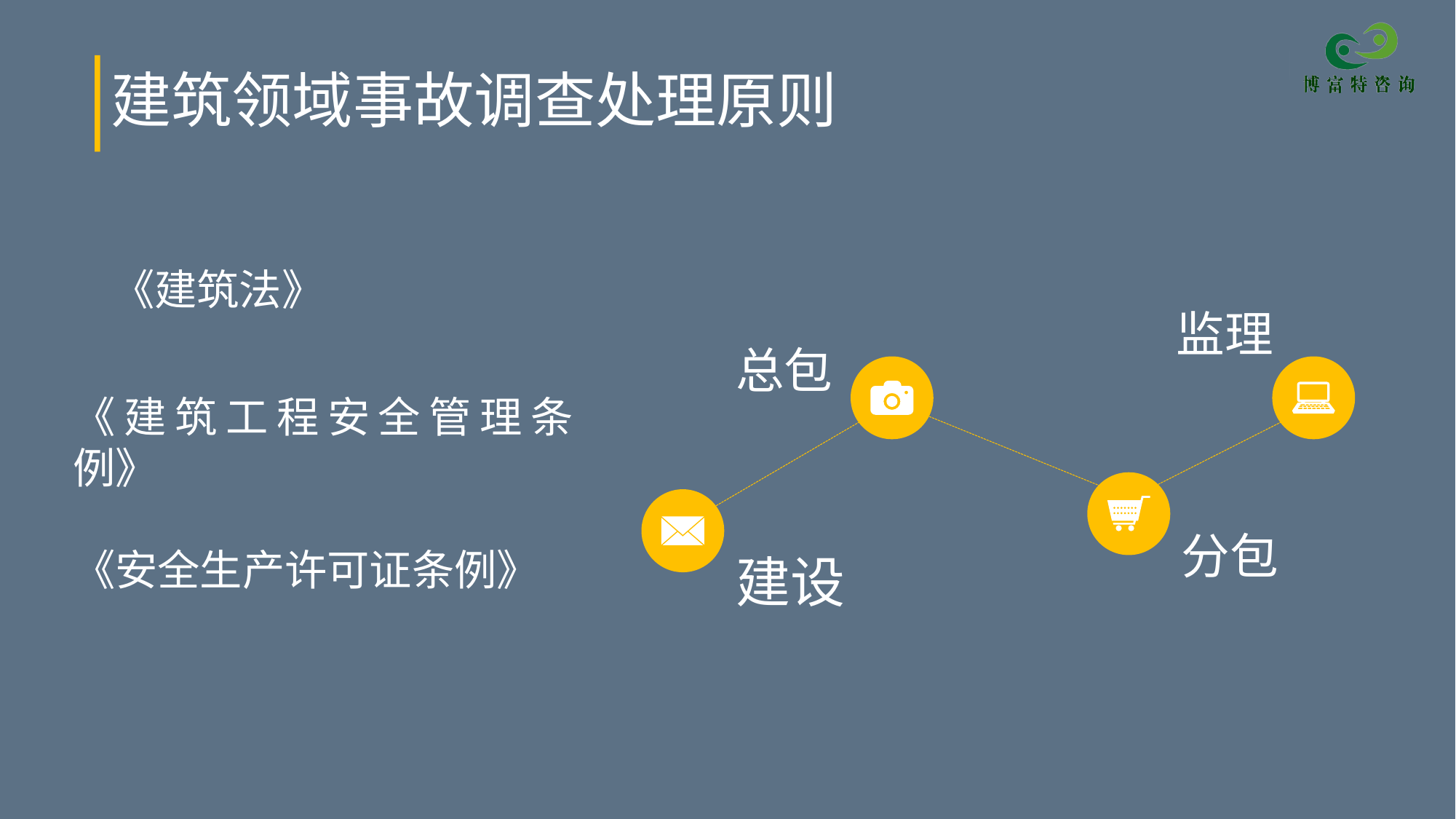

建筑领域事故调查处理原则
《建筑法》
监理
总包

《建筑工程安全管理条例》

《安全生产许可证条例》

分包
建设